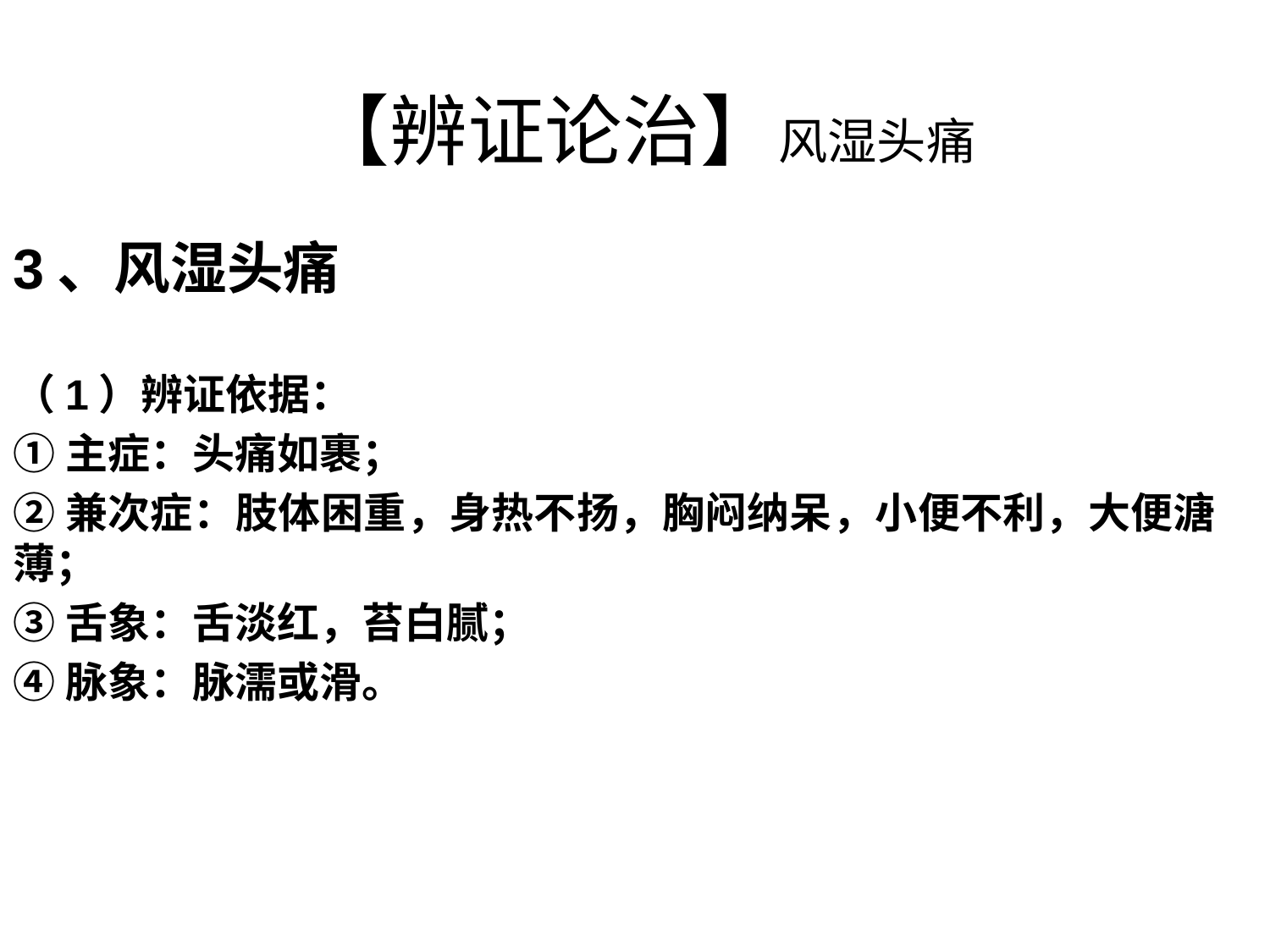

# 【辨证论治】风湿头痛
3、风湿头痛

（1）辨证依据：
①主症：头痛如裹；
②兼次症：肢体困重，身热不扬，胸闷纳呆，小便不利，大便溏薄；
③舌象：舌淡红，苔白腻；
④脉象：脉濡或滑。